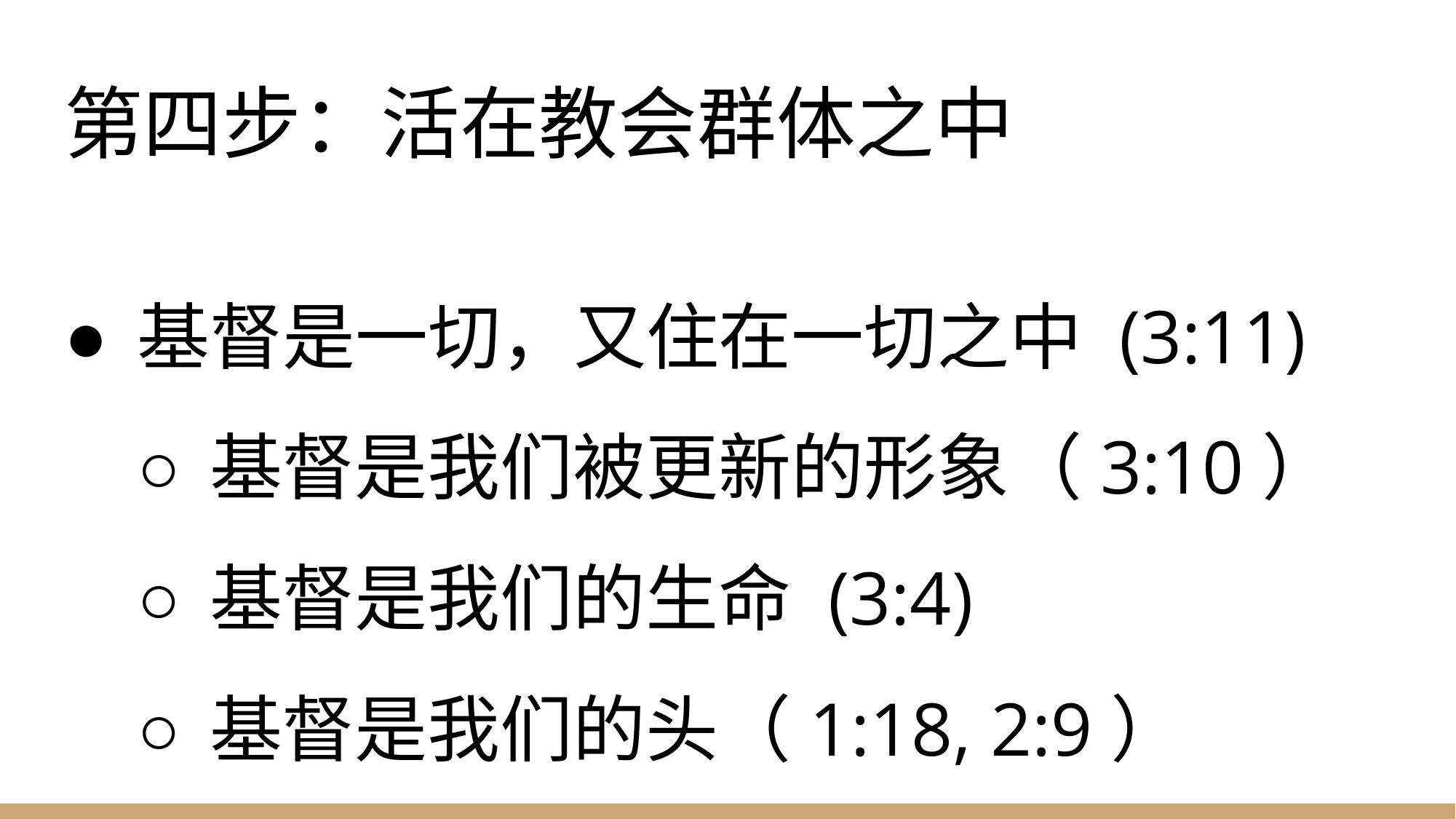

# 第四步：活在教会群体之中
基督是一切，又住在一切之中 (3:11)
基督是我们被更新的形象（3:10）
基督是我们的生命 (3:4)
基督是我们的头（1:18, 2:9）